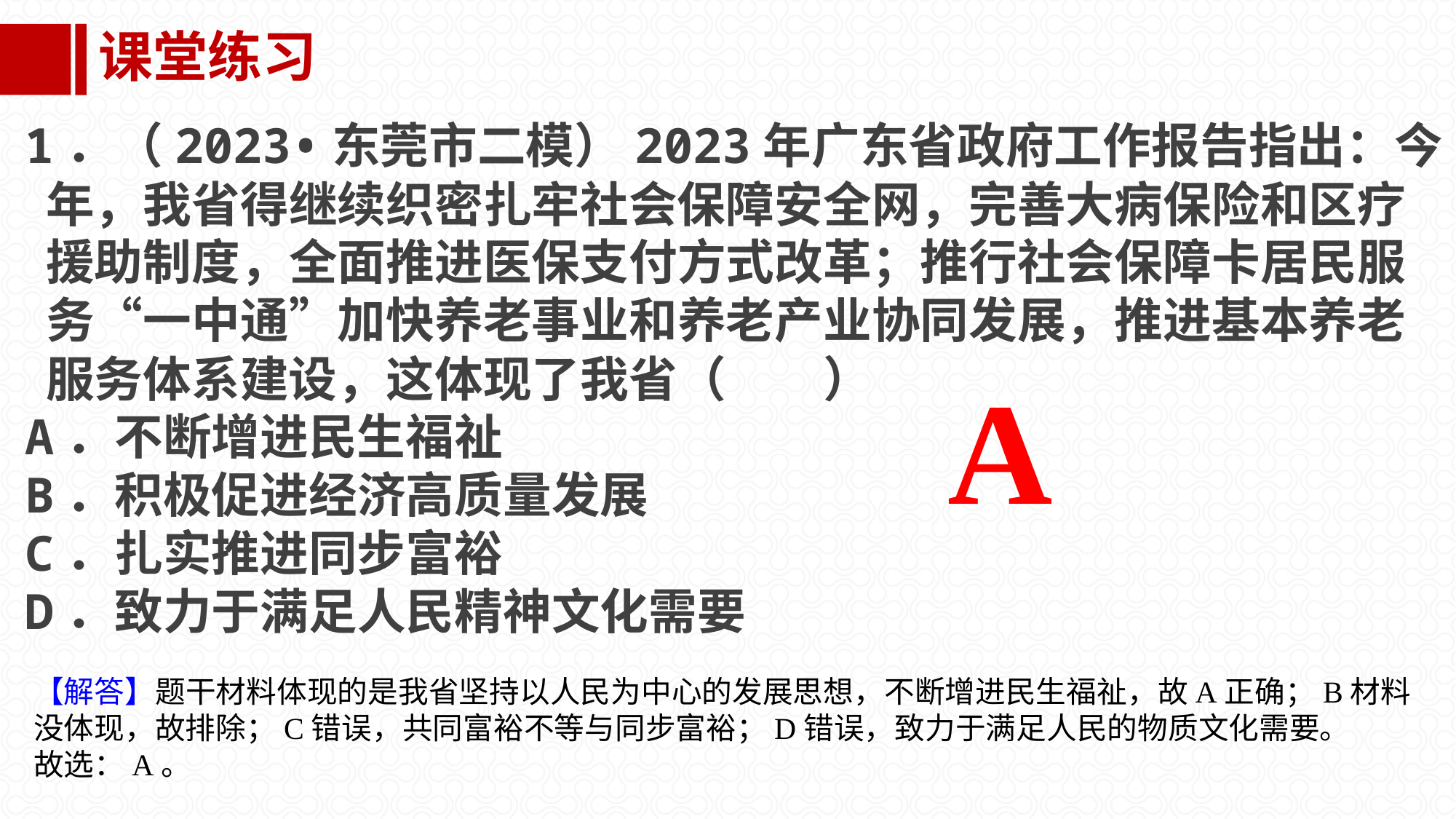

课堂练习
1．（2023•东莞市二模）2023年广东省政府工作报告指出：今年，我省得继续织密扎牢社会保障安全网，完善大病保险和区疗援助制度，全面推进医保支付方式改革；推行社会保障卡居民服务“一中通”加快养老事业和养老产业协同发展，推进基本养老服务体系建设，这体现了我省（　　）
A．不断增进民生福祉
B．积极促进经济高质量发展
C．扎实推进同步富裕
D．致力于满足人民精神文化需要​
A
【解答】题干材料体现的是我省坚持以人民为中心的发展思想，不断增进民生福祉，故A正确；B材料没体现，故排除；C错误，共同富裕不等与同步富裕；D错误，致力于满足人民的物质文化需要。故选：A。